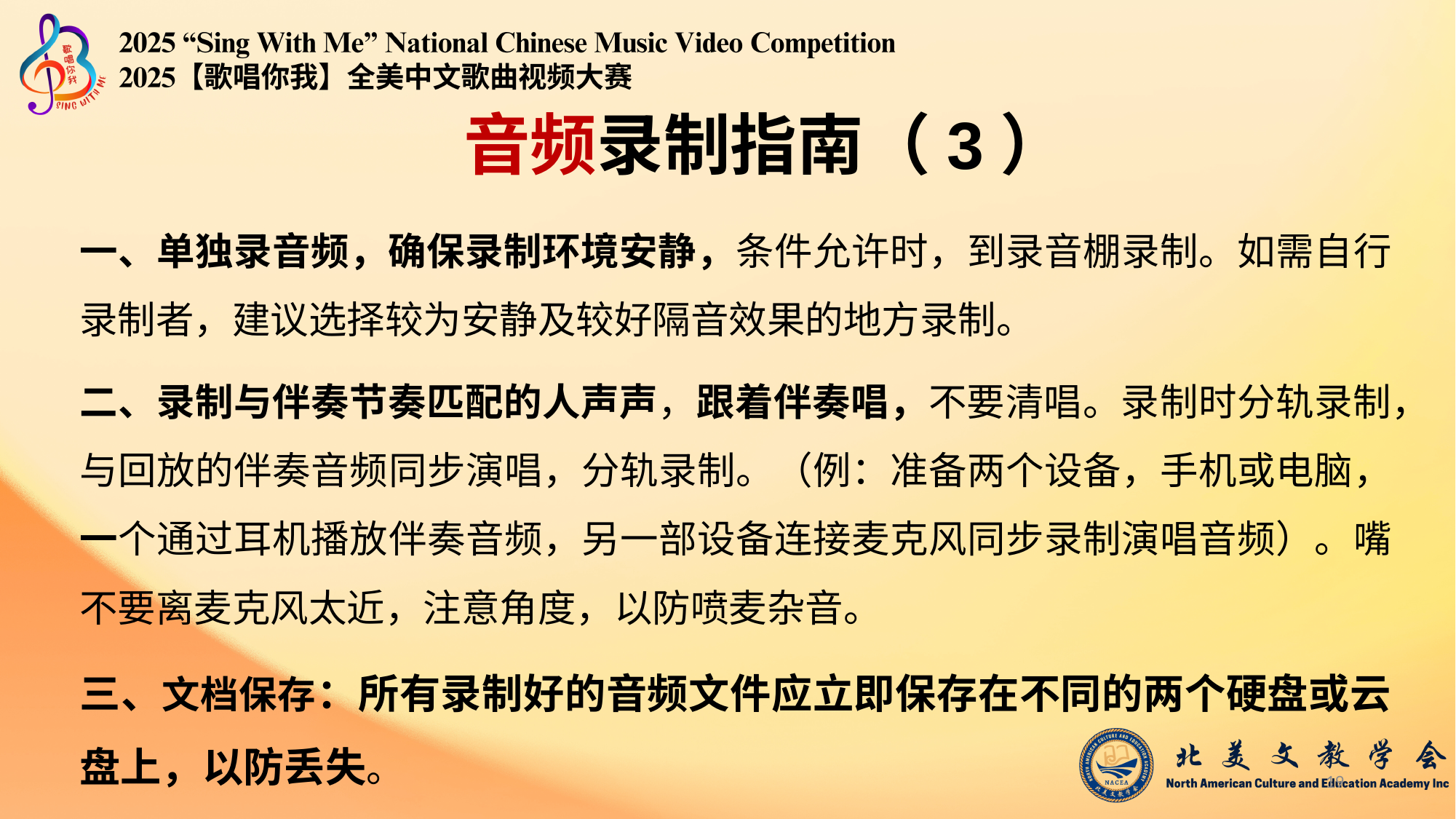

# 音频录制指南（3）
一、单独录音频，确保录制环境安静，条件允许时，到录音棚录制。如需自行录制者，建议选择较为安静及较好隔音效果的地方录制。
二、录制与伴奏节奏匹配的人声声，跟着伴奏唱，不要清唱。录制时分轨录制，与回放的伴奏音频同步演唱，分轨录制。（例：准备两个设备，手机或电脑，一个通过耳机播放伴奏音频，另一部设备连接麦克风同步录制演唱音频）。嘴不要离麦克风太近，注意角度，以防喷麦杂音。
三、文档保存：所有录制好的音频文件应立即保存在不同的两个硬盘或云盘上，以防丢失。

19